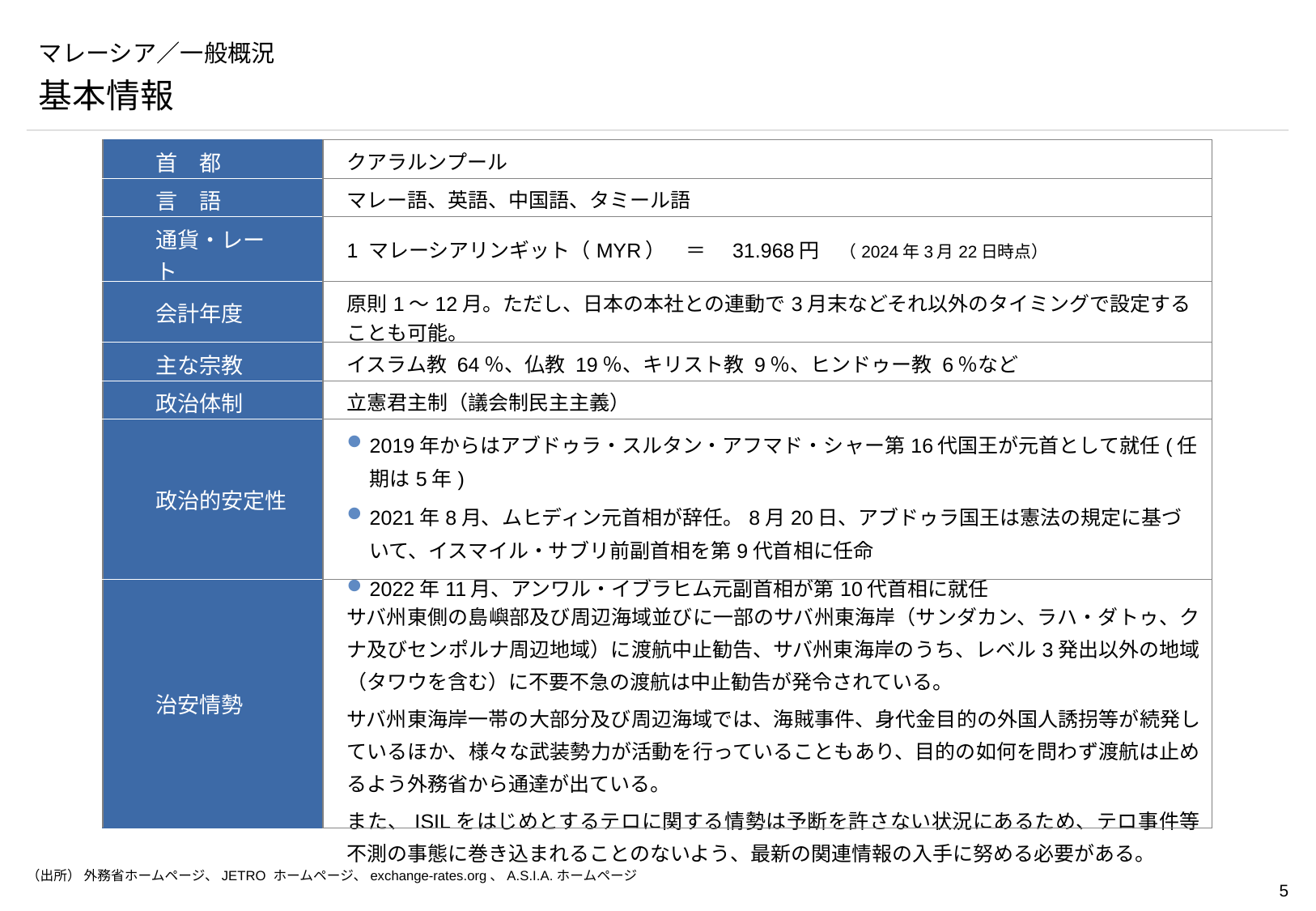

# マレーシア／一般概況
基本情報
| 首　都 | クアラルンプール |
| --- | --- |
| 言　語 | マレー語、英語、中国語、タミール語 |
| 通貨・レート | 1 マレーシアリンギット（MYR）　＝　31.968円　（2024年3月22日時点） |
| 会計年度 | 原則1～12月。ただし、日本の本社との連動で3月末などそれ以外のタイミングで設定することも可能。 |
| 主な宗教 | イスラム教 64％、仏教 19％、キリスト教 9％、ヒンドゥー教 6％など |
| 政治体制 | 立憲君主制（議会制民主主義） |
| 政治的安定性 | 2019年からはアブドゥラ・スルタン・アフマド・シャー第16代国王が元首として就任(任期は5年) 2021年8月、ムヒディン元首相が辞任。8月20日、アブドゥラ国王は憲法の規定に基づいて、イスマイル・サブリ前副首相を第9代首相に任命 2022年11月、アンワル・イブラヒム元副首相が第10代首相に就任 |
| 治安情勢 | サバ州東側の島嶼部及び周辺海域並びに一部のサバ州東海岸（サンダカン、ラハ・ダトゥ、クナ及びセンポルナ周辺地域）に渡航中止勧告、サバ州東海岸のうち、レベル3発出以外の地域（タワウを含む）に不要不急の渡航は中止勧告が発令されている。 サバ州東海岸一帯の大部分及び周辺海域では、海賊事件、身代金目的の外国人誘拐等が続発しているほか、様々な武装勢力が活動を行っていることもあり、目的の如何を問わず渡航は止めるよう外務省から通達が出ている。 また、ISILをはじめとするテロに関する情勢は予断を許さない状況にあるため、テロ事件等不測の事態に巻き込まれることのないよう、最新の関連情報の入手に努める必要がある。 |
（出所） 外務省ホームページ、JETRO ホームページ、exchange-rates.org、A.S.I.A.ホームページ